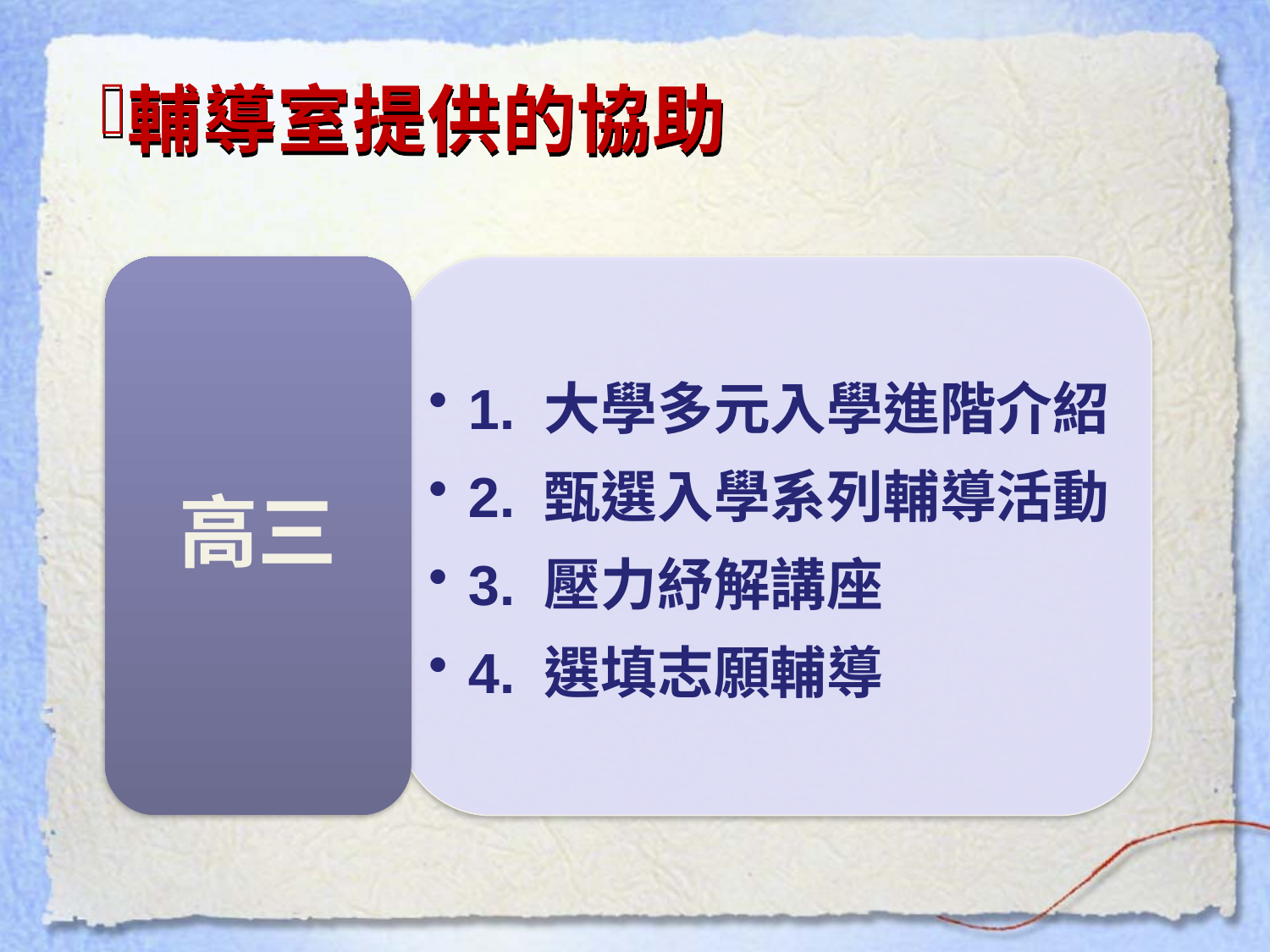

輔導室提供的協助
1. 大學多元入學進階介紹
2. 甄選入學系列輔導活動
3. 壓力紓解講座
4. 選填志願輔導
高三